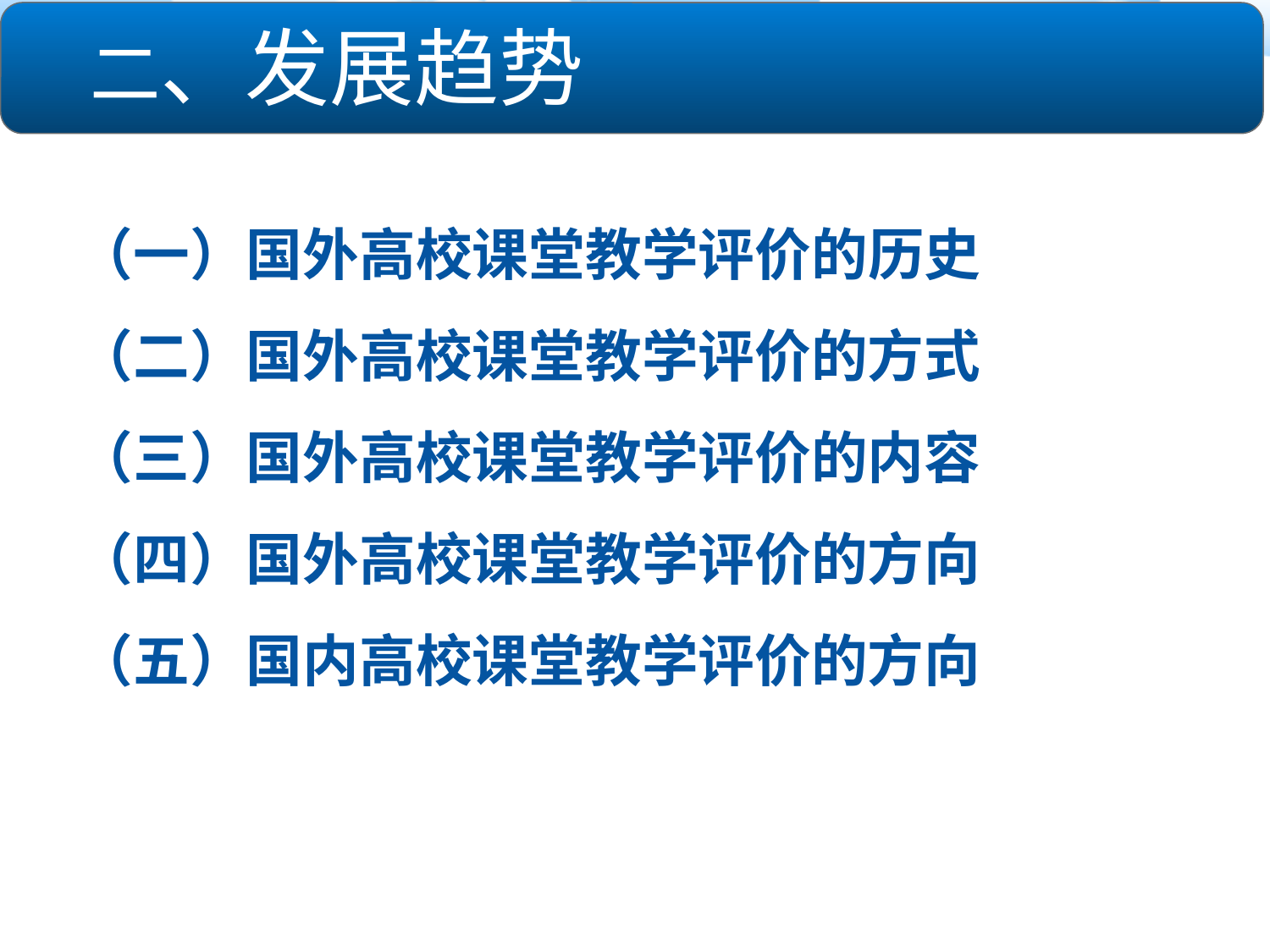

二、发展趋势
（一）国外高校课堂教学评价的历史
（二）国外高校课堂教学评价的方式
（三）国外高校课堂教学评价的内容
（四）国外高校课堂教学评价的方向
（五）国内高校课堂教学评价的方向